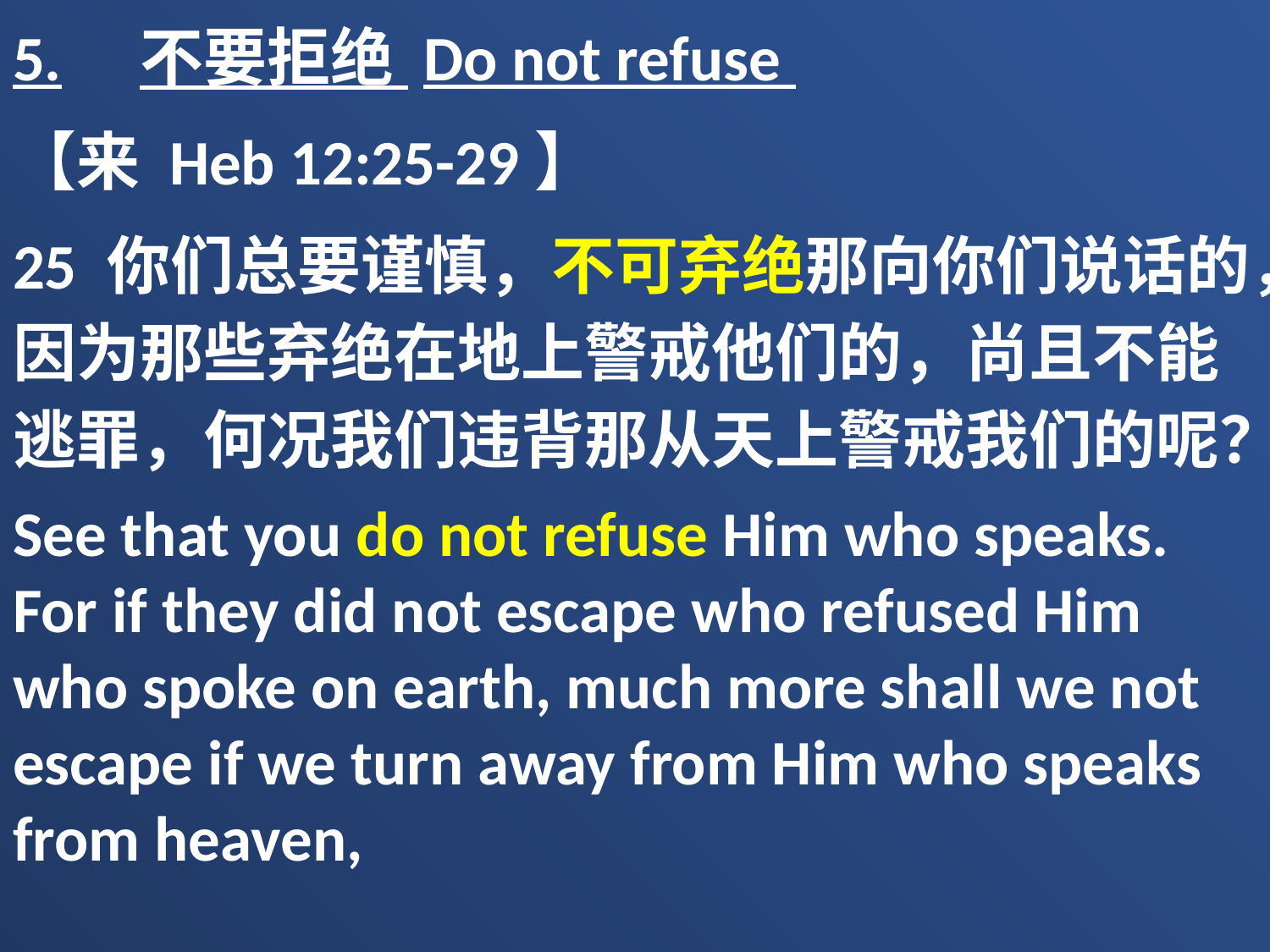

5.	不要拒绝 Do not refuse
【来 Heb 12:25-29】
25 你们总要谨慎，不可弃绝那向你们说话的，因为那些弃绝在地上警戒他们的，尚且不能逃罪，何况我们违背那从天上警戒我们的呢？
See that you do not refuse Him who speaks. For if they did not escape who refused Him who spoke on earth, much more shall we not escape if we turn away from Him who speaks from heaven,